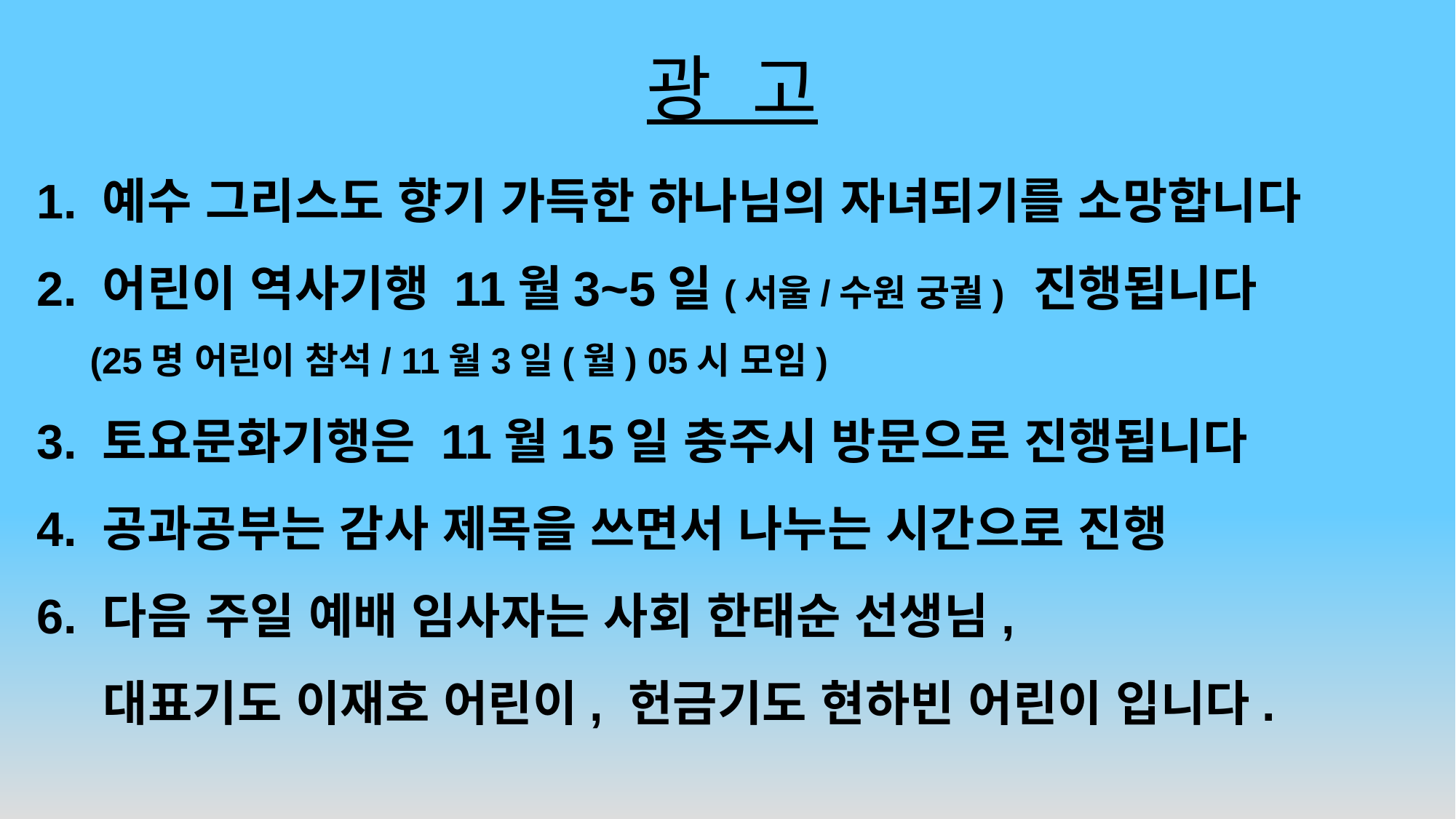

# 광  고
1. 예수 그리스도 향기 가득한 하나님의 자녀되기를 소망합니다
2. 어린이 역사기행 11월3~5일(서울/수원 궁궐)  진행됩니다
(25명 어린이 참석/ 11월3일(월) 05시 모임)
3. 토요문화기행은 11월15일 충주시 방문으로 진행됩니다
4. 공과공부는 감사 제목을 쓰면서 나누는 시간으로 진행
6. 다음 주일 예배 임사자는 사회 한태순 선생님,
    대표기도 이재호 어린이, 헌금기도 현하빈 어린이 입니다.